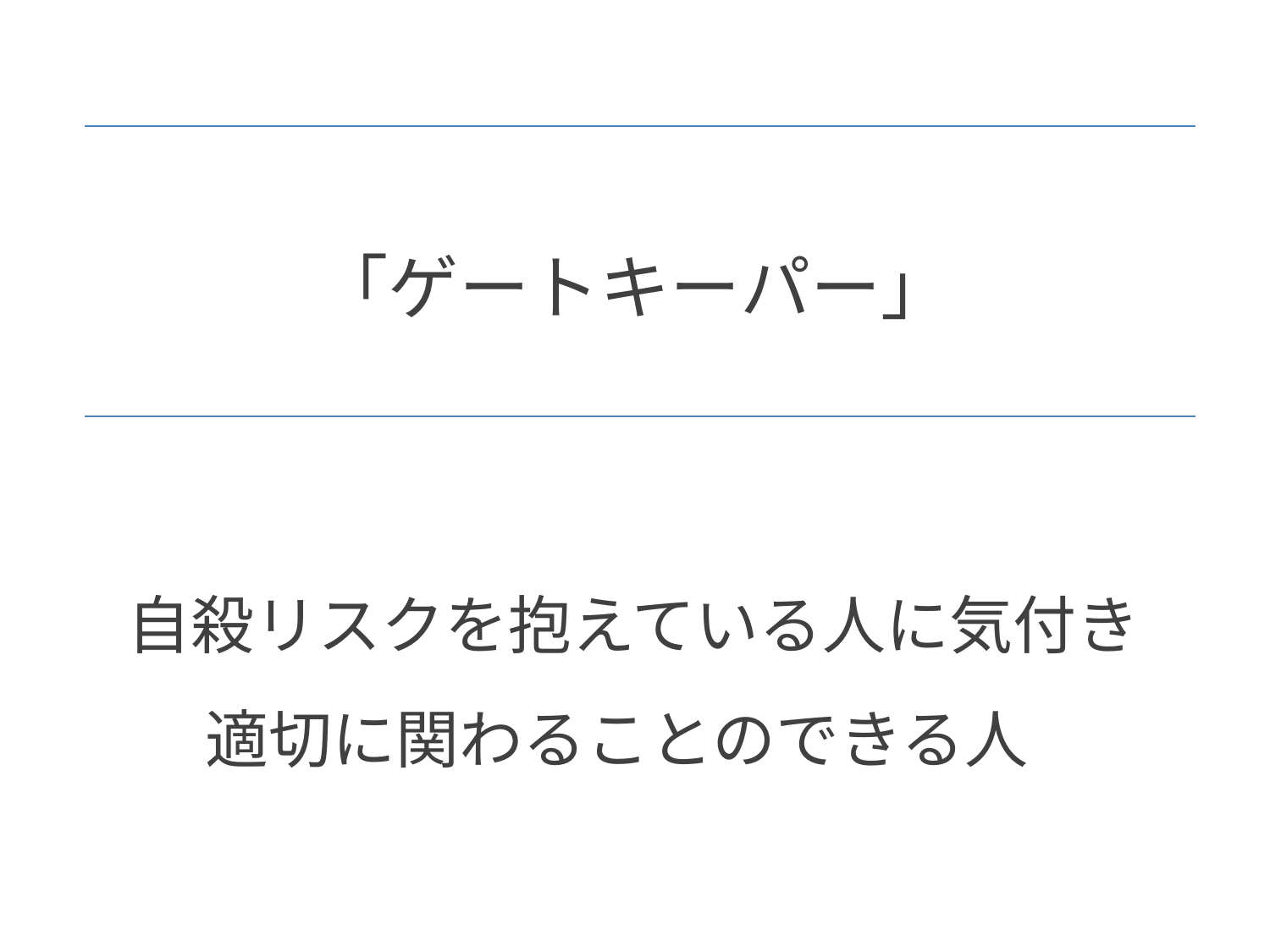

「ゲートキーパー」
自殺リスクを抱えている人に気付き
　 適切に関わることのできる人